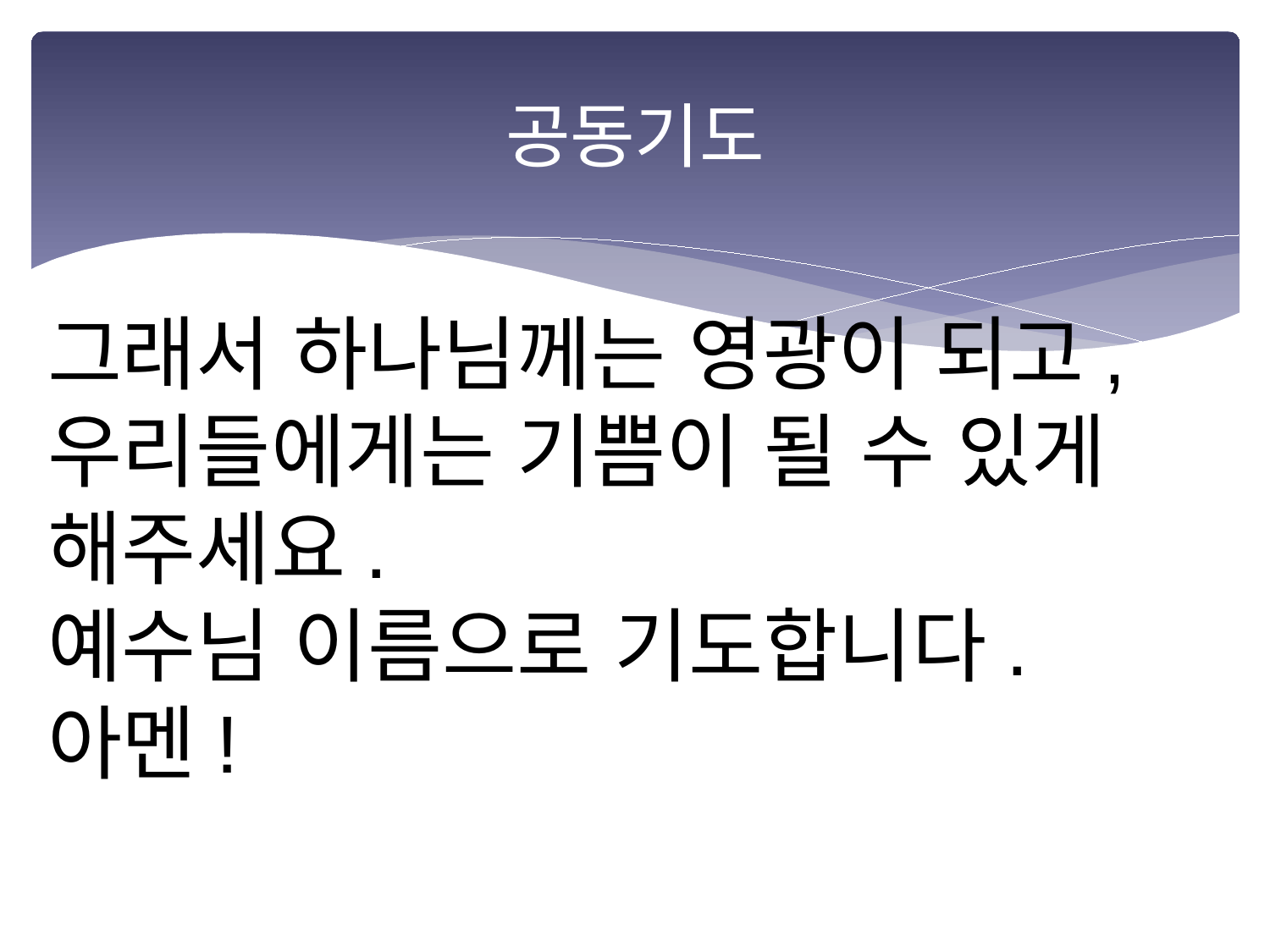

# 공동기도

그래서 하나님께는 영광이 되고,
우리들에게는 기쁨이 될 수 있게
해주세요.
예수님 이름으로 기도합니다.
아멘!